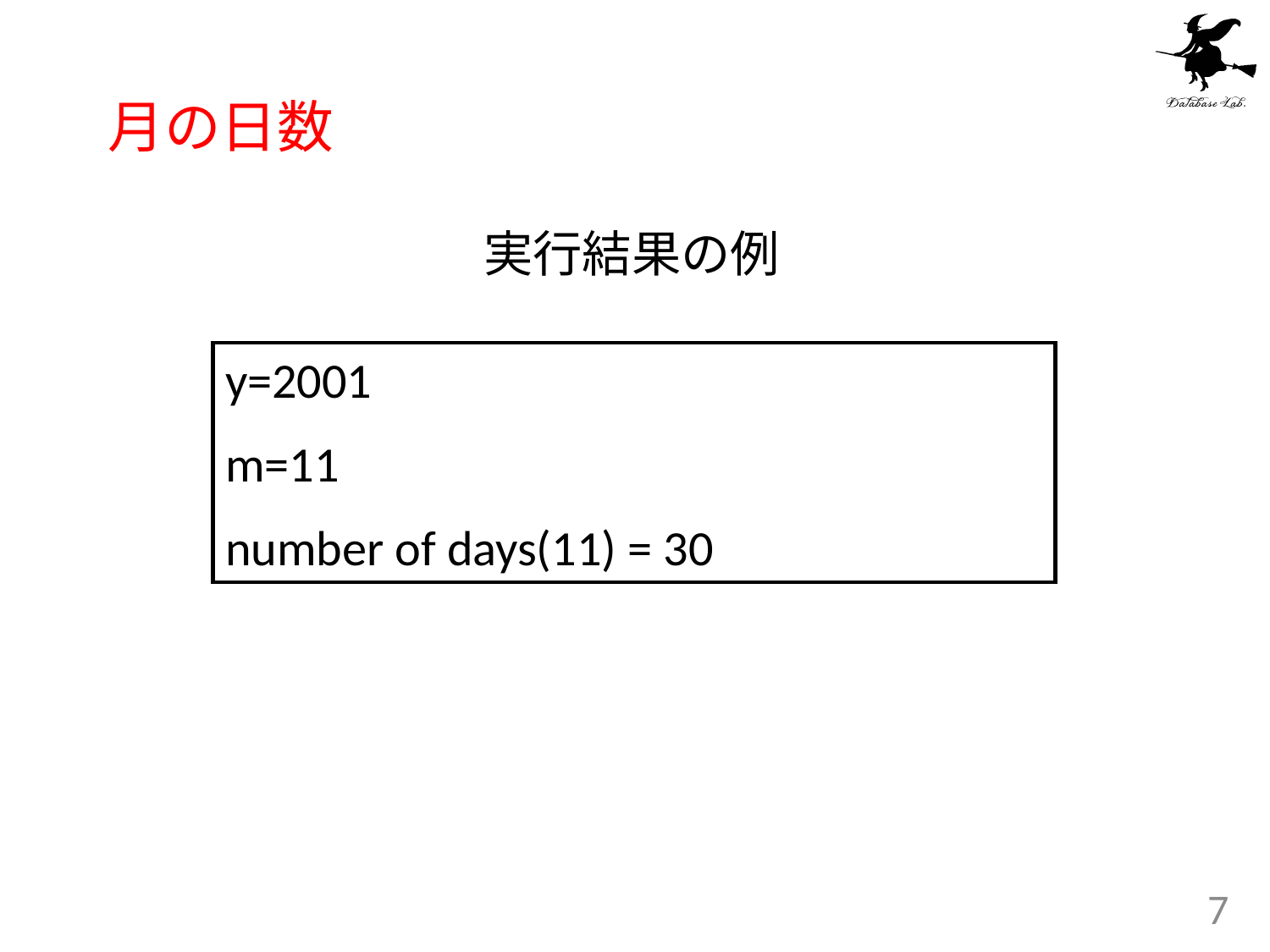

# 月の日数
実行結果の例
y=2001
m=11
number of days(11) = 30
7